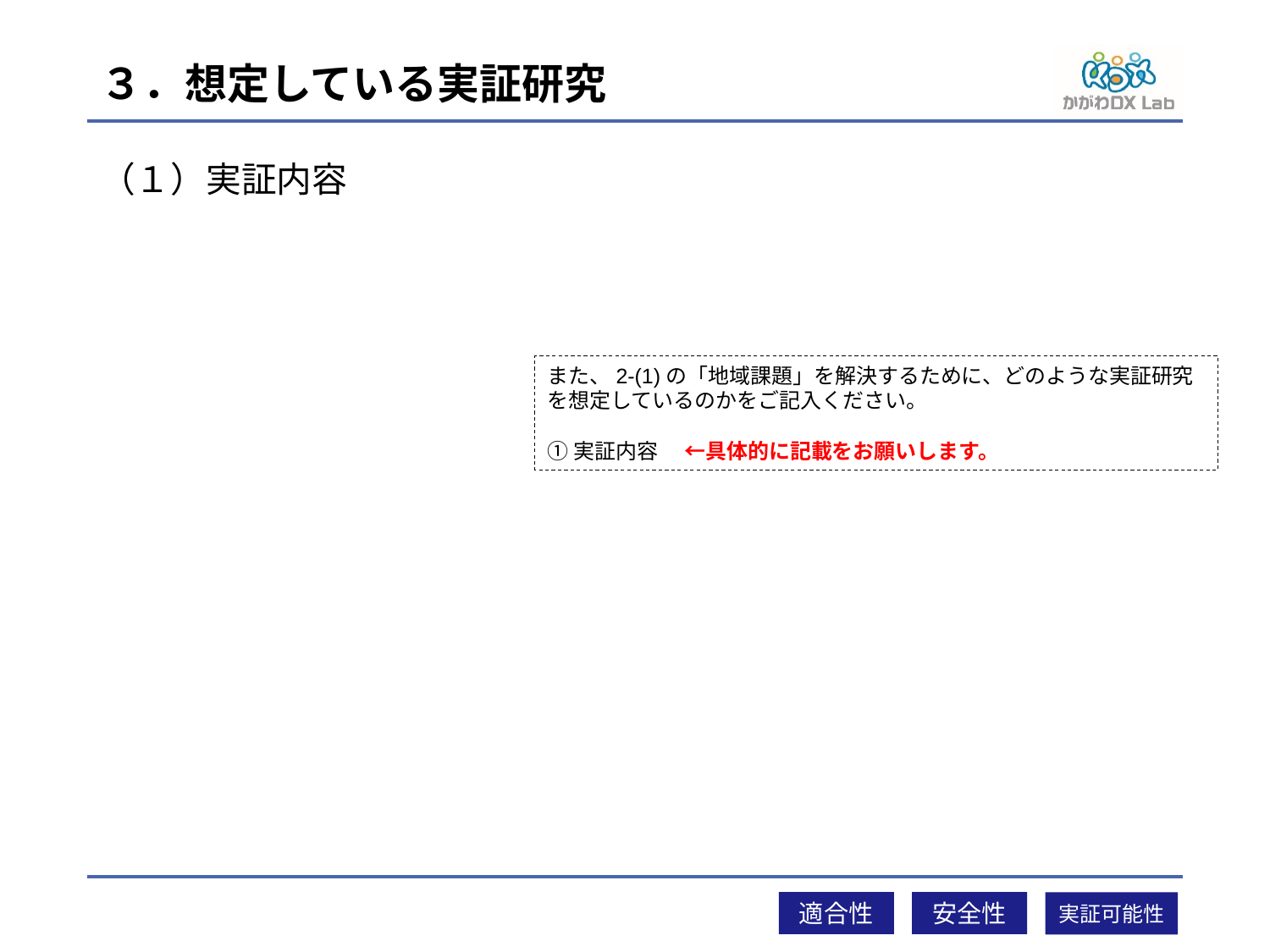

# ３．想定している実証研究
（１）実証内容

また、2-(1)の「地域課題」を解決するために、どのような実証研究を想定しているのかをご記入ください。

①実証内容　 ←具体的に記載をお願いします。
適合性
安全性
実証可能性